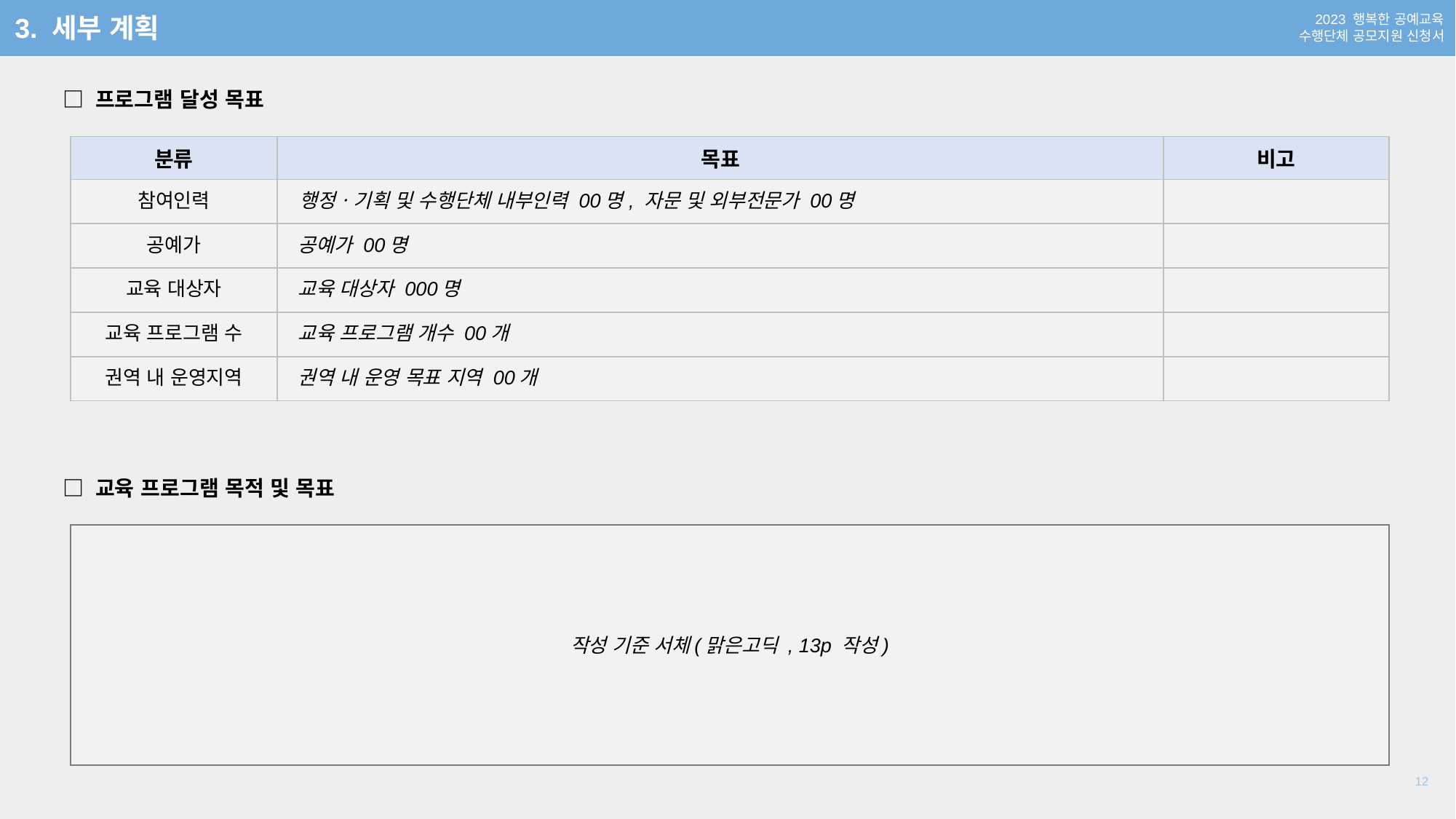

3. 세부 계획
□ 프로그램 달성 목표
| 분류 | 목표 | 비고 |
| --- | --- | --- |
| 참여인력 | 행정ㆍ기획 및 수행단체 내부인력 00명, 자문 및 외부전문가 00명 |  |
| 공예가 | 공예가 00명 |  |
| 교육 대상자 | 교육 대상자 000명 |  |
| 교육 프로그램 수 | 교육 프로그램 개수 00개 |  |
| 권역 내 운영지역 | 권역 내 운영 목표 지역 00개 |  |
□ 교육 프로그램 목적 및 목표
작성 기준 서체(맑은고딕 , 13p 작성)
12